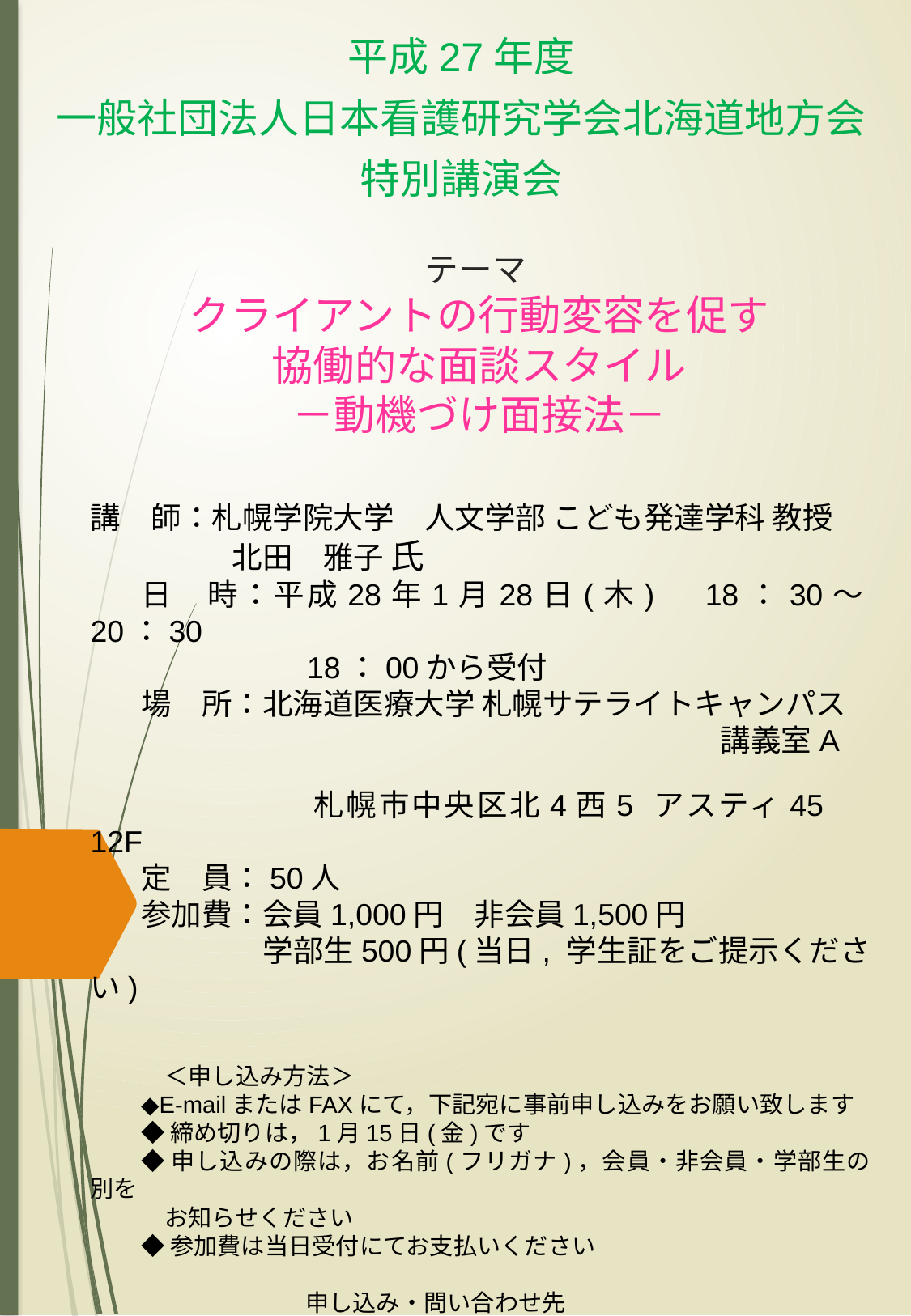

平成27年度
一般社団法人日本看護研究学会北海道地方会
特別講演会
# テーマ クライアントの行動変容を促す 協働的な面談スタイル －動機づけ面接法－
講　師：札幌学院大学　人文学部 こども発達学科 教授
　　　北田　雅子 氏
日　時：平成28年1月28日(木)　18：30～20：30
　　　　　 18：00から受付
場　所：北海道医療大学 札幌サテライトキャンパス
　　　　　　　　　　　　　　　　　　　講義室A
　　　　　 札幌市中央区北4西5 アスティ45　12F
定　員：50人
参加費：会員1,000円　非会員1,500円
　　　　学部生500円(当日, 学生証をご提示ください)

　＜申し込み方法＞
◆E-mailまたはFAXにて，下記宛に事前申し込みをお願い致します
◆締め切りは，1月15日(金)です
◆申し込みの際は，お名前(フリガナ)，会員・非会員・学部生の別を
　お知らせください
◆参加費は当日受付にてお支払いください

申し込み・問い合わせ先
北海道地方会事務局：北海道科学大学　松原　三智子
 E-mail：h-chihoukai@hus.ac.jp
 FAX：011-688-2274